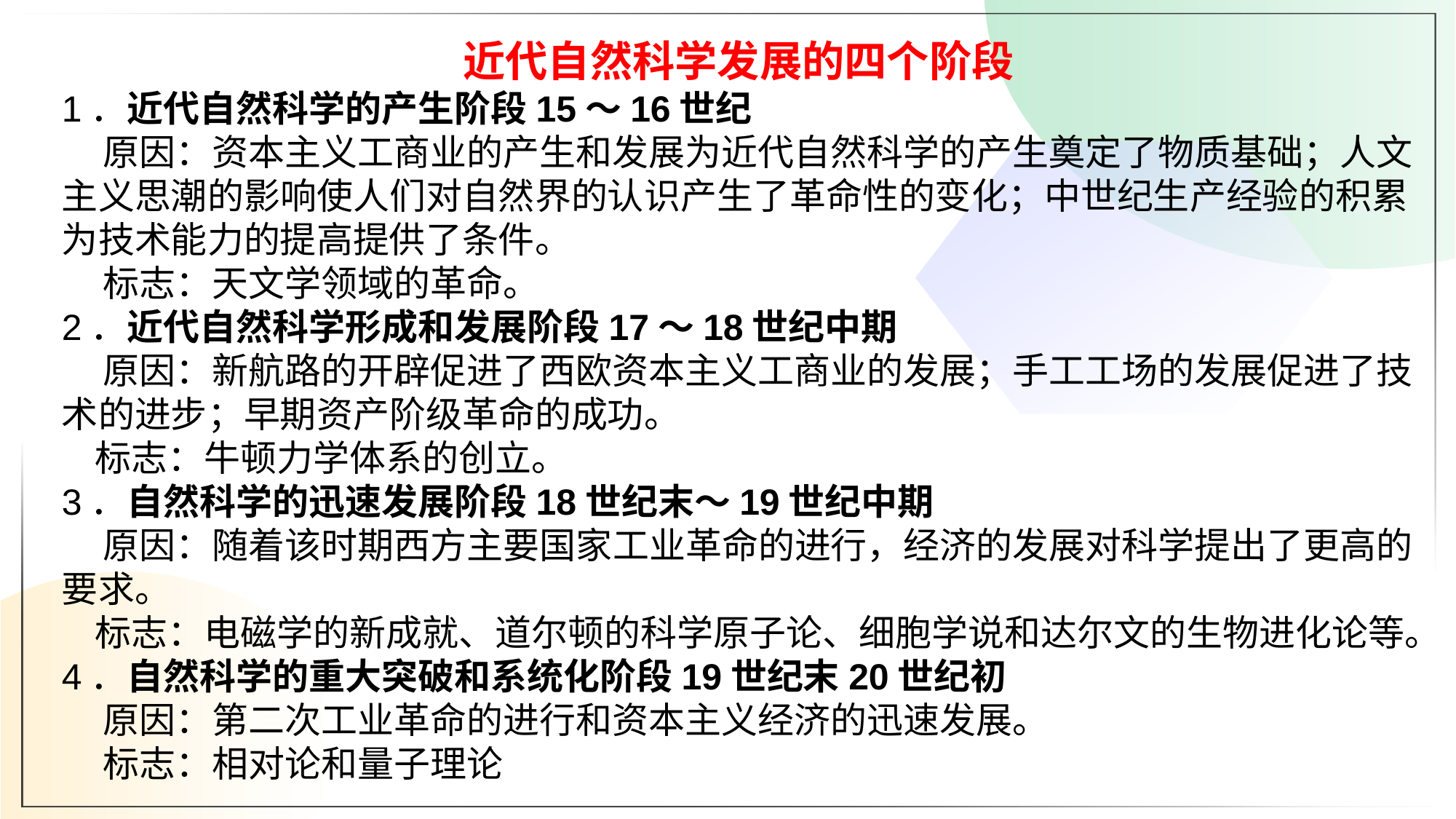

近代自然科学发展的四个阶段
1．近代自然科学的产生阶段15～16世纪
    原因：资本主义工商业的产生和发展为近代自然科学的产生奠定了物质基础；人文主义思潮的影响使人们对自然界的认识产生了革命性的变化；中世纪生产经验的积累为技术能力的提高提供了条件。
    标志：天文学领域的革命。
2．近代自然科学形成和发展阶段17～18世纪中期
    原因：新航路的开辟促进了西欧资本主义工商业的发展；手工工场的发展促进了技术的进步；早期资产阶级革命的成功。
   标志：牛顿力学体系的创立。
3．自然科学的迅速发展阶段18世纪末～19世纪中期
    原因：随着该时期西方主要国家工业革命的进行，经济的发展对科学提出了更高的要求。
   标志：电磁学的新成就、道尔顿的科学原子论、细胞学说和达尔文的生物进化论等。
4．自然科学的重大突破和系统化阶段19世纪末20世纪初
    原因：第二次工业革命的进行和资本主义经济的迅速发展。
    标志：相对论和量子理论